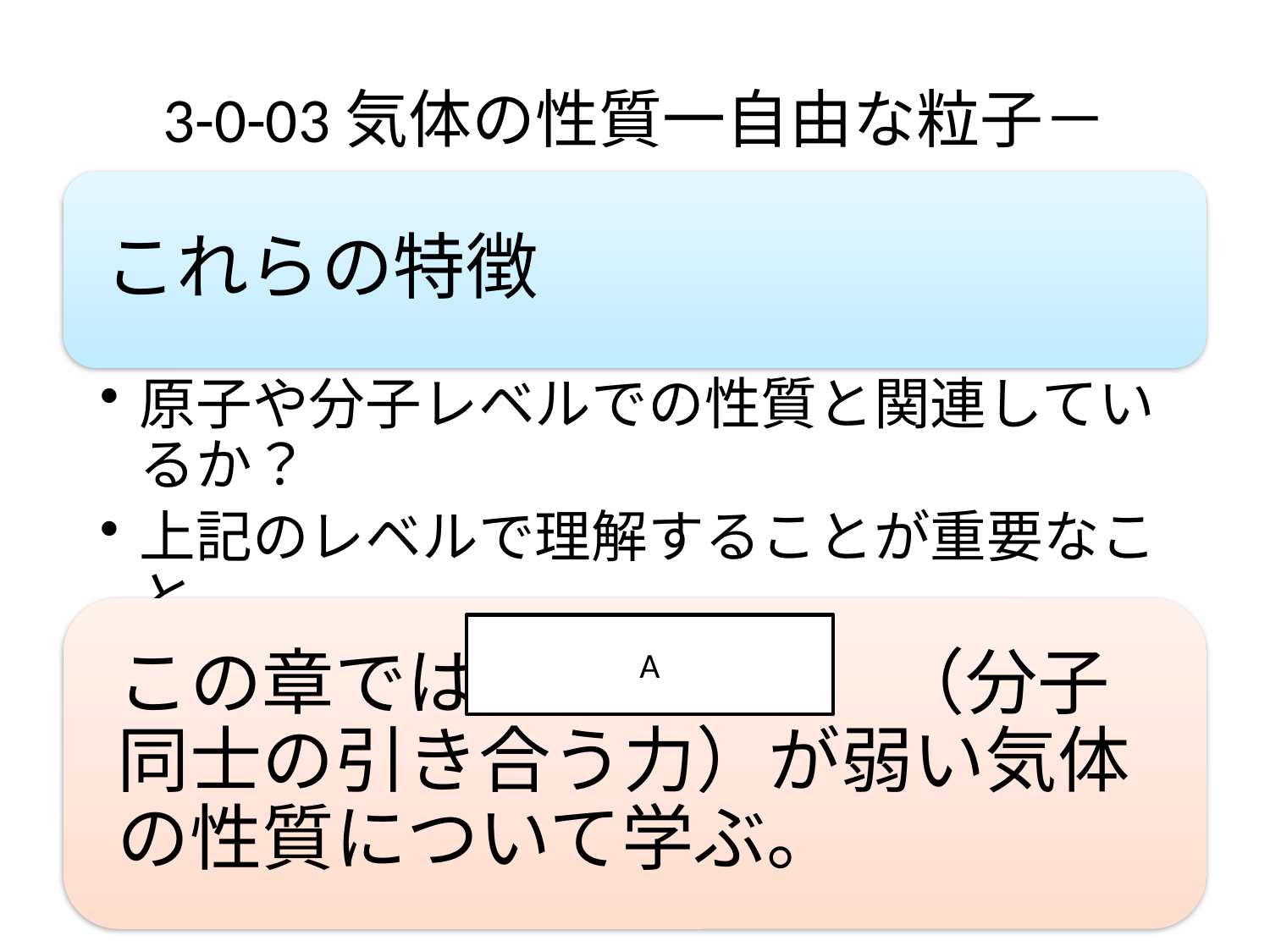

# 3-0-03気体の性質一自由な粒子－
これらの特徴
原子や分子レベルでの性質と関連しているか？
上記のレベルで理解することが重要なこと。
この章では，                     （分子同士の引き合う力）が弱い気体の性質について学ぶ。
A